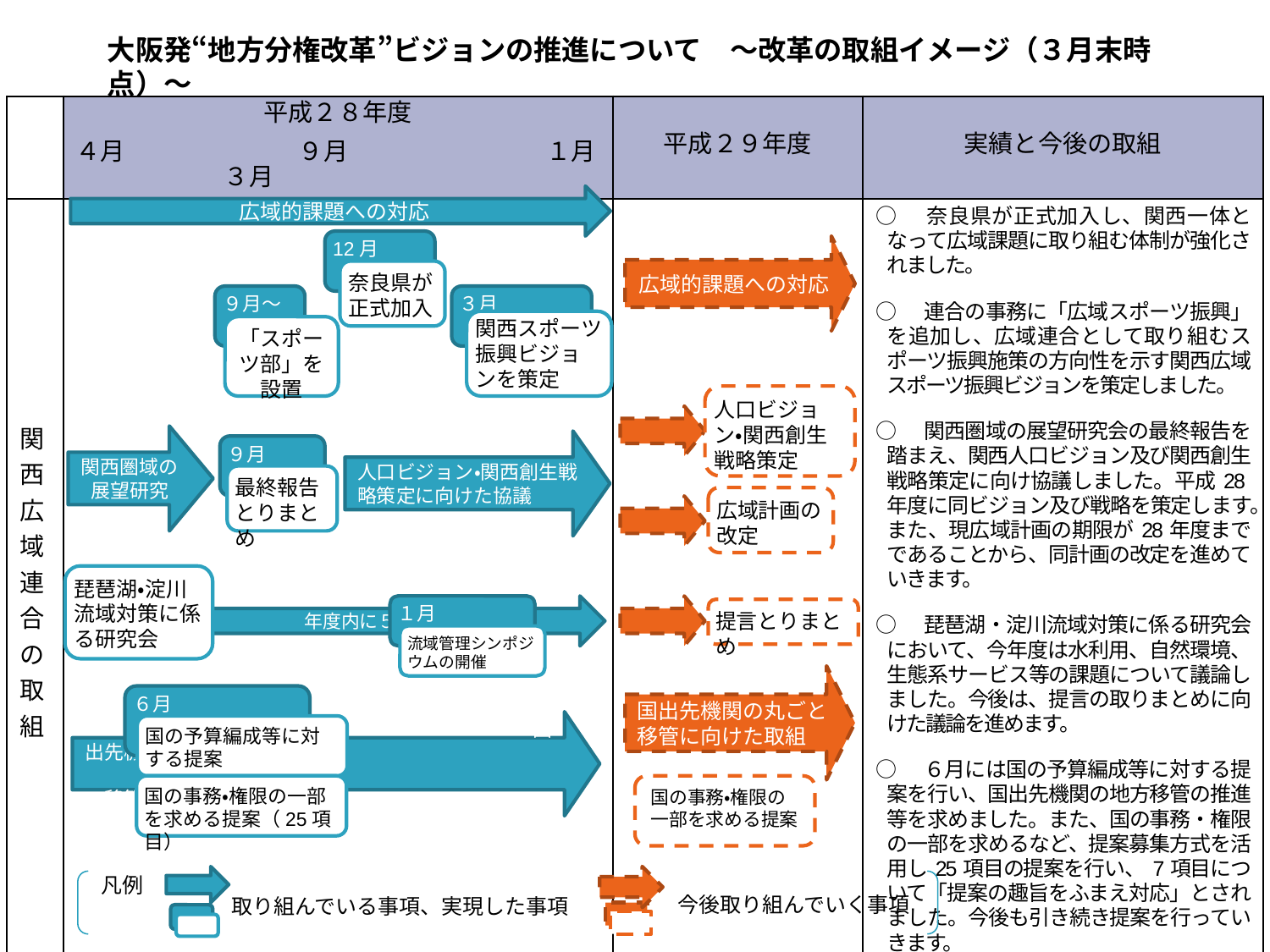

大阪発“地方分権改革”ビジョンの推進について　～改革の取組イメージ（３月末時点）～
|  | 平成２８年度 | 平成２９年度 | 実績と今後の取組 |
| --- | --- | --- | --- |
|  | ４月　　　　　　　９月　　　　　　　　１月　　　　　　３月 |  |  |
| 関西広域連合の取組 |  |  | ○　奈良県が正式加入し、関西一体となって広域課題に取り組む体制が強化されました。 ○　連合の事務に「広域スポーツ振興」を追加し、広域連合として取り組むスポーツ振興施策の方向性を示す関西広域スポーツ振興ビジョンを策定しました。 ○　関西圏域の展望研究会の最終報告を踏まえ、関西人口ビジョン及び関西創生戦略策定に向け協議しました。平成28年度に同ビジョン及び戦略を策定します。また、現広域計画の期限が28年度までであることから、同計画の改定を進めていきます。 ○　琵琶湖・淀川流域対策に係る研究会において、今年度は水利用、自然環境、生態系サービス等の課題について議論しました。今後は、提言の取りまとめに向けた議論を進めます。 ○　６月には国の予算編成等に対する提案を行い、国出先機関の地方移管の推進等を求めました。また、国の事務・権限の一部を求めるなど、提案募集方式を活用し25項目の提案を行い、7項目について「提案の趣旨をふまえ対応」とされました。今後も引き続き提案を行っていきます。 |
広域的課題への対応
12月
広域的課題への対応
奈良県が正式加入
９月～
３月
関西スポーツ振興ビジョンを策定
「スポーツ部」を設置
人口ビジョン・関西創生戦略策定

関西圏域の
展望研究
人口ビジョン・関西創生戦略策定に向けた協議
９月
最終報告
とりまとめ
広域計画の
改定

琵琶湖・淀川流域対策に係る研究会
１月
　　　　　　　　　　　年度内に５回開催

提言とりまとめ
流域管理シンポジウムの開催
国出先機関の丸ごと移管に向けた取組
６月
　　　　　　　　　　　　　　　　　　　　　　　国出先機関の丸ごと
　　　　　　　　　　　　　　　　　　　　　　　　　移管に向けた取組
国の予算編成等に対する提案
国の事務・権限の一部を求める提案
国の事務・権限の一部を求める提案（25項目）
凡例

今後取り組んでいく事項
取り組んでいる事項、実現した事項